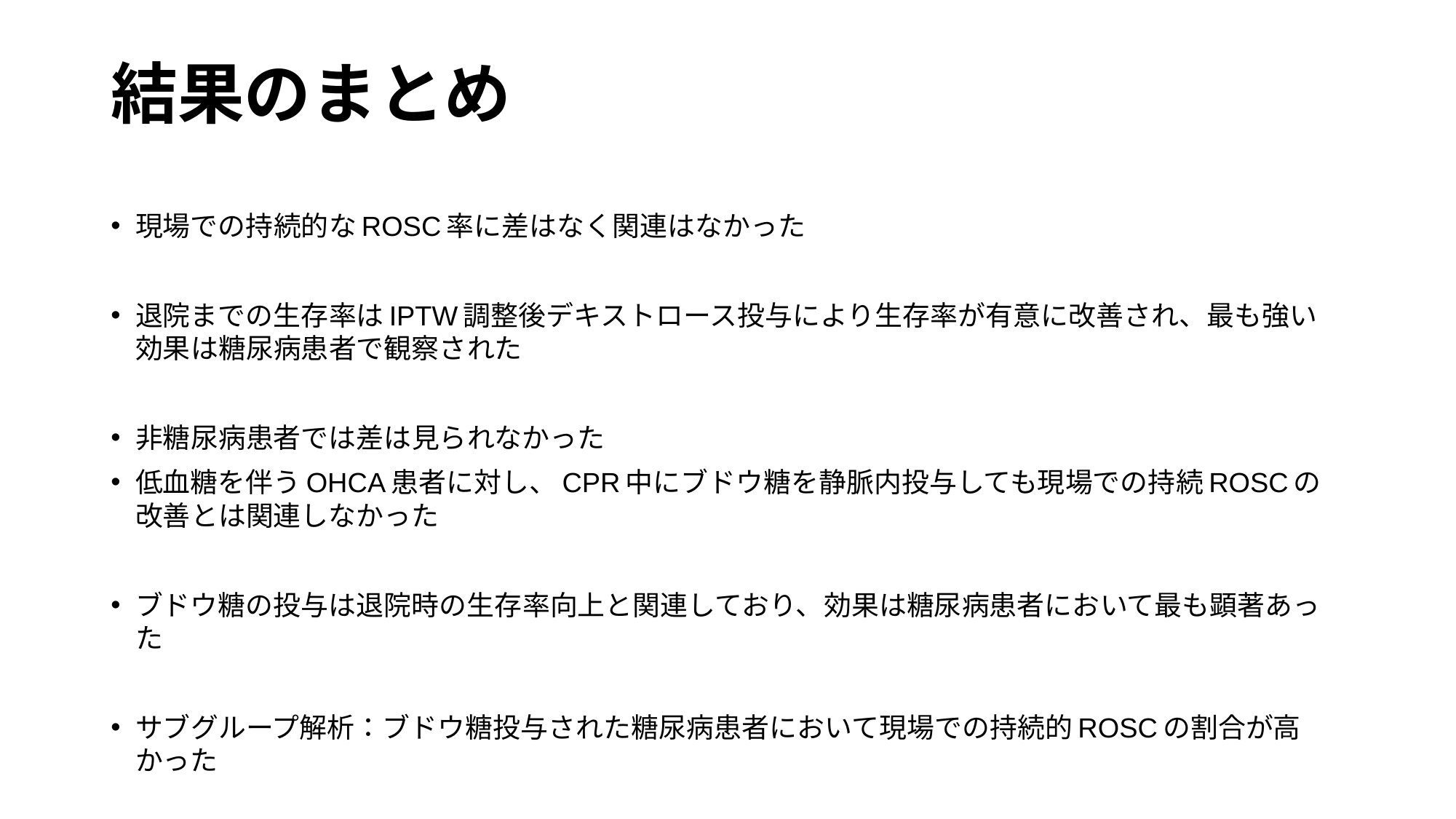

# 結果のまとめ
現場での持続的なROSC率に差はなく関連はなかった

退院までの生存率はIPTW調整後デキストロース投与により生存率が有意に改善され、最も強い効果は糖尿病患者で観察された

非糖尿病患者では差は見られなかった
低血糖を伴うOHCA患者に対し、CPR中にブドウ糖を静脈内投与しても現場での持続ROSCの改善とは関連しなかった

ブドウ糖の投与は退院時の生存率向上と関連しており、効果は糖尿病患者において最も顕著あった

サブグループ解析：ブドウ糖投与された糖尿病患者において現場での持続的ROSCの割合が高かった